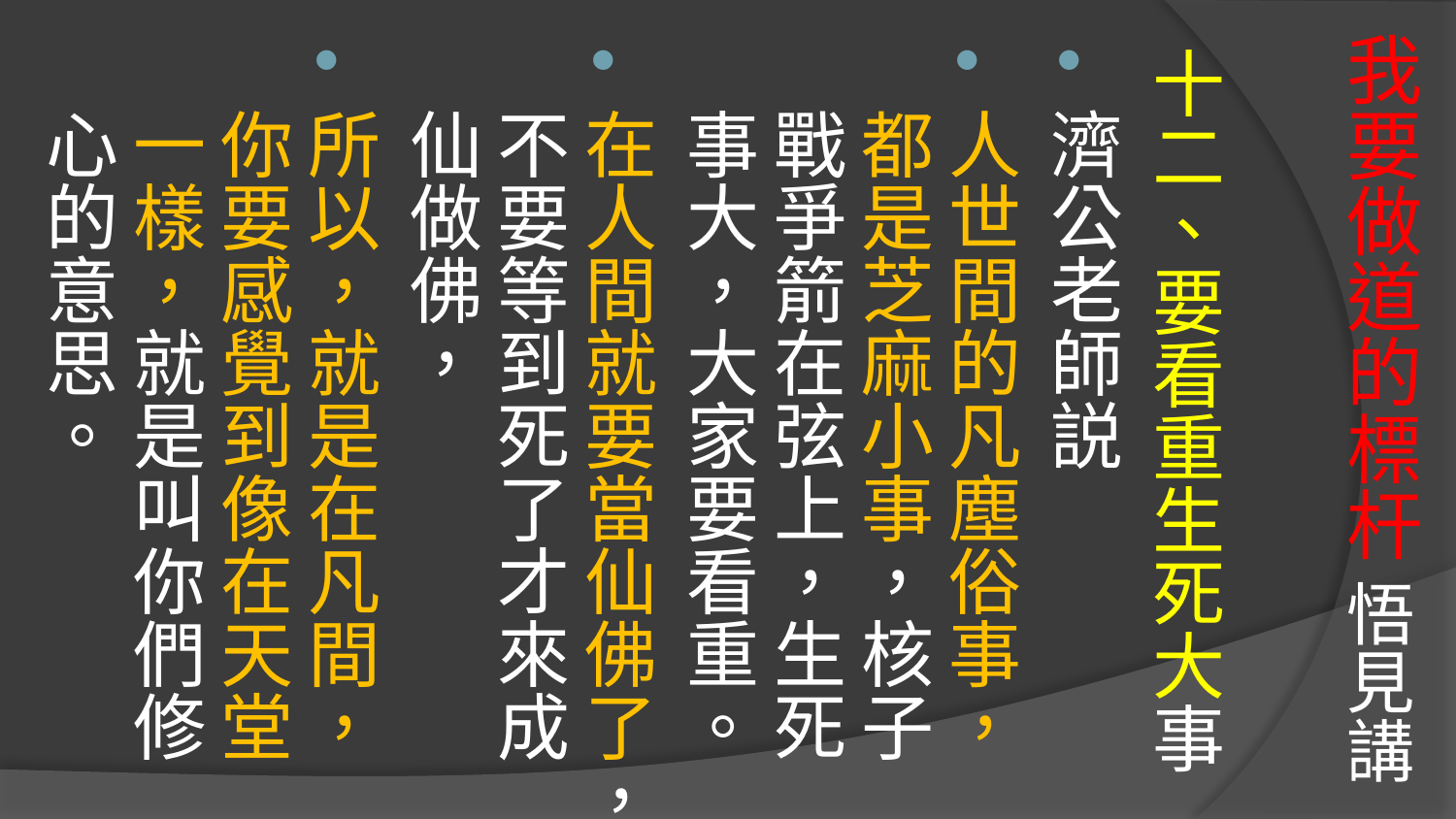

# 我要做道的標杆 悟見講
十二、要看重生死大事
濟公老師説
人世間的凡塵俗事，都是芝麻小事，核子戰爭箭在弦上，生死事大，大家要看重。
在人間就要當仙佛了，不要等到死了才來成仙做佛，
所以，就是在凡間，你要感覺到像在天堂一樣，就是叫你們修心的意思。